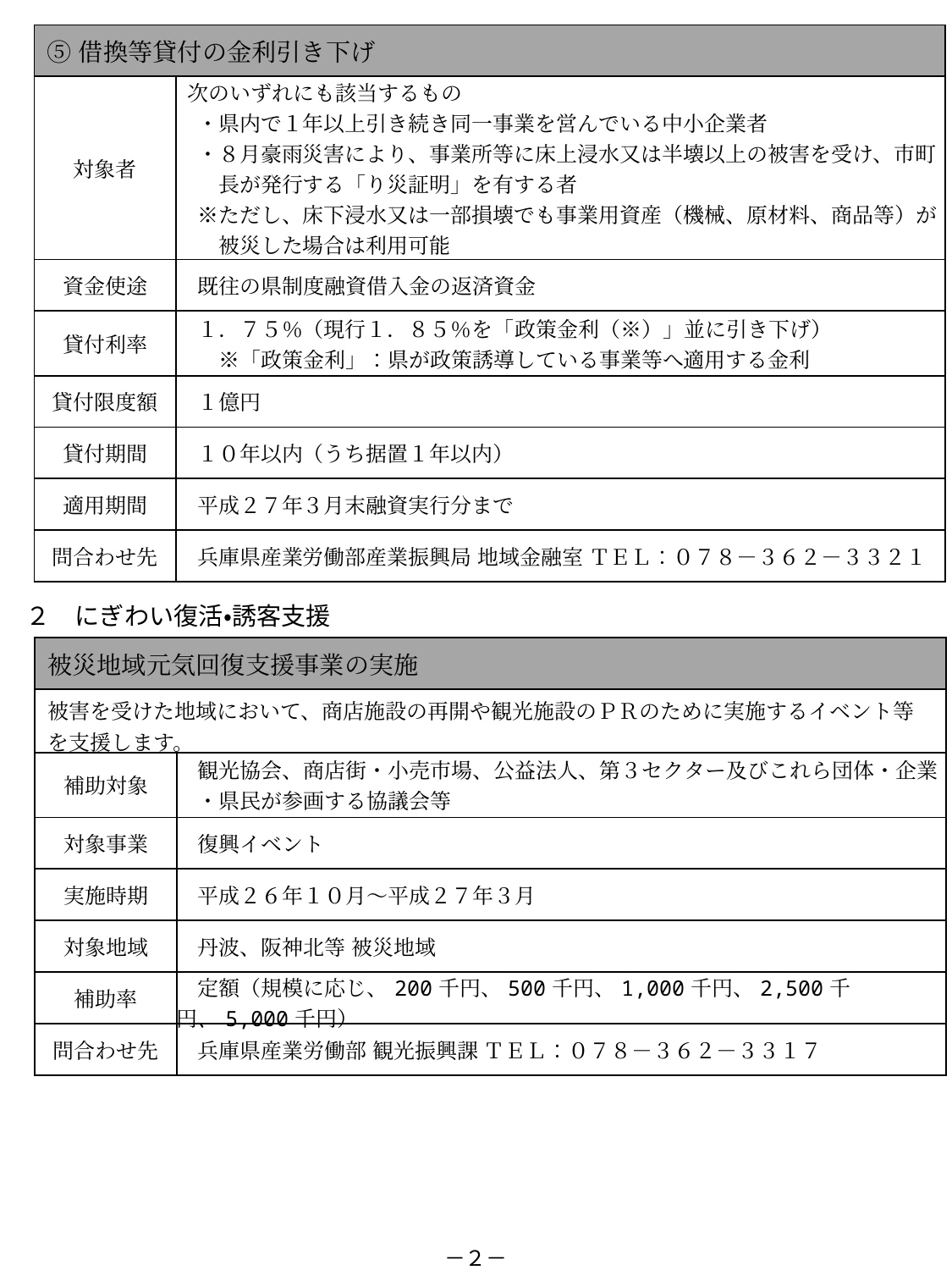

| ⑤借換等貸付の金利引き下げ |  |
| --- | --- |
| 対象者 | 次のいずれにも該当するもの 　・県内で１年以上引き続き同一事業を営んでいる中小企業者　 　・８月豪雨災害により、事業所等に床上浸水又は半壊以上の被害を受け、市町 　　長が発行する「り災証明」を有する者 　※ただし、床下浸水又は一部損壊でも事業用資産（機械、原材料、商品等）が 　　被災した場合は利用可能 |
| 資金使途 | 既往の県制度融資借入金の返済資金 |
| 貸付利率 | １．７５％（現行１．８５％を「政策金利（※）」並に引き下げ） 　　※「政策金利」：県が政策誘導している事業等へ適用する金利 |
| 貸付限度額 | １億円 |
| 貸付期間 | １０年以内（うち据置１年以内） |
| 適用期間 | 平成２７年３月末融資実行分まで |
| 問合わせ先 | 兵庫県産業労働部産業振興局 地域金融室 ＴＥＬ：０７８－３６２－３３２１ |
２　にぎわい復活・誘客支援
| 被災地域元気回復支援事業の実施 |  |
| --- | --- |
| 被害を受けた地域において、商店施設の再開や観光施設のＰＲのために実施するイベント等を支援します。 |  |
| 補助対象 | 観光協会、商店街・小売市場、公益法人、第３セクター及びこれら団体・企業 　・県民が参画する協議会等 |
| 対象事業 | 復興イベント |
| 実施時期 | 平成２６年１０月～平成２７年３月 |
| 対象地域 | 丹波、阪神北等 被災地域 |
| 補助率 | 定額（規模に応じ、200千円、500千円、1,000千円、2,500千円、5,000千円） |
| 問合わせ先 | 兵庫県産業労働部 観光振興課 ＴＥＬ：０７８－３６２－３３１７ |
－２－